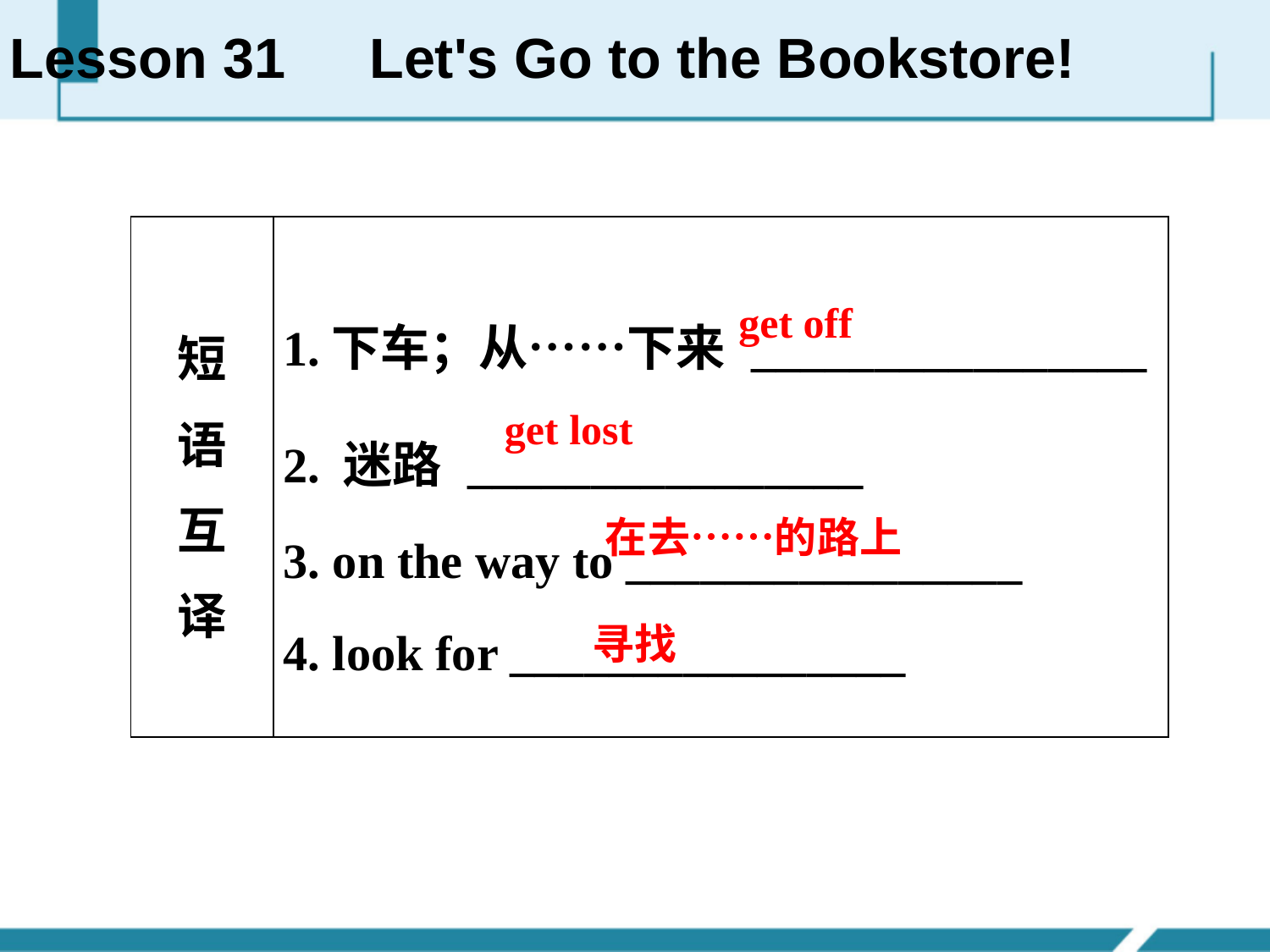

Lesson 31　Let's Go to the Bookstore!
| 短 语 互 译 | 1.下车；从……下来 \_\_\_\_\_\_\_\_\_\_\_\_\_\_\_\_ 2. 迷路 \_\_\_\_\_\_\_\_\_\_\_\_\_\_\_\_ 3. on the way to \_\_\_\_\_\_\_\_\_\_\_\_\_\_\_\_ 4. look for \_\_\_\_\_\_\_\_\_\_\_\_\_\_\_\_ |
| --- | --- |
get off
get lost

在去……的路上
寻找